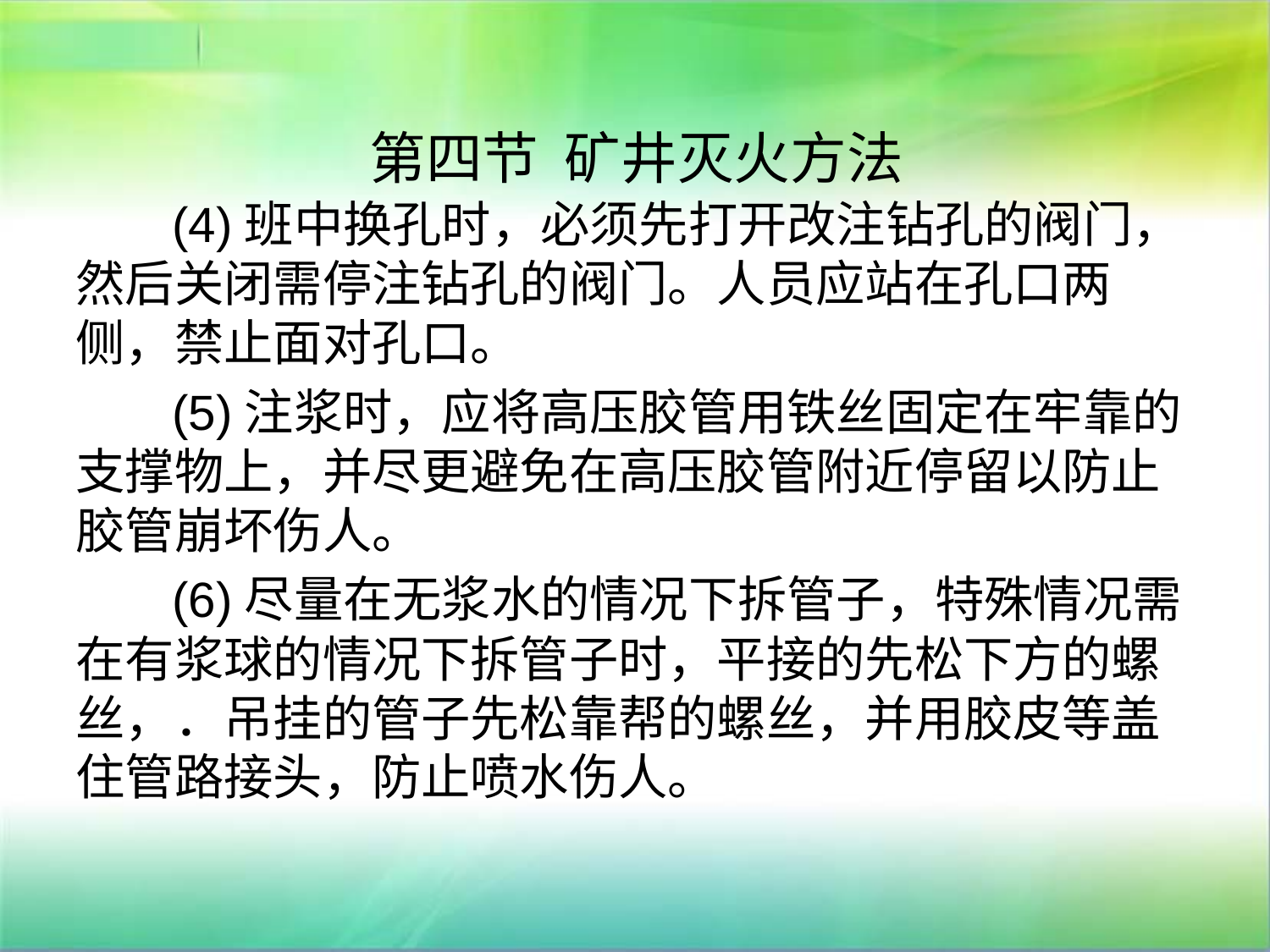

# 第四节  矿井灭火方法
       (4)班中换孔时，必须先打开改注钻孔的阀门，然后关闭需停注钻孔的阀门。人员应站在孔口两侧，禁止面对孔口。
       (5)注浆时，应将高压胶管用铁丝固定在牢靠的支撑物上，并尽更避免在高压胶管附近停留以防止胶管崩坏伤人。
       (6)尽量在无浆水的情况下拆管子，特殊情况需在有浆球的情况下拆管子时，平接的先松下方的螺丝，．吊挂的管子先松靠帮的螺丝，并用胶皮等盖住管路接头，防止喷水伤人。